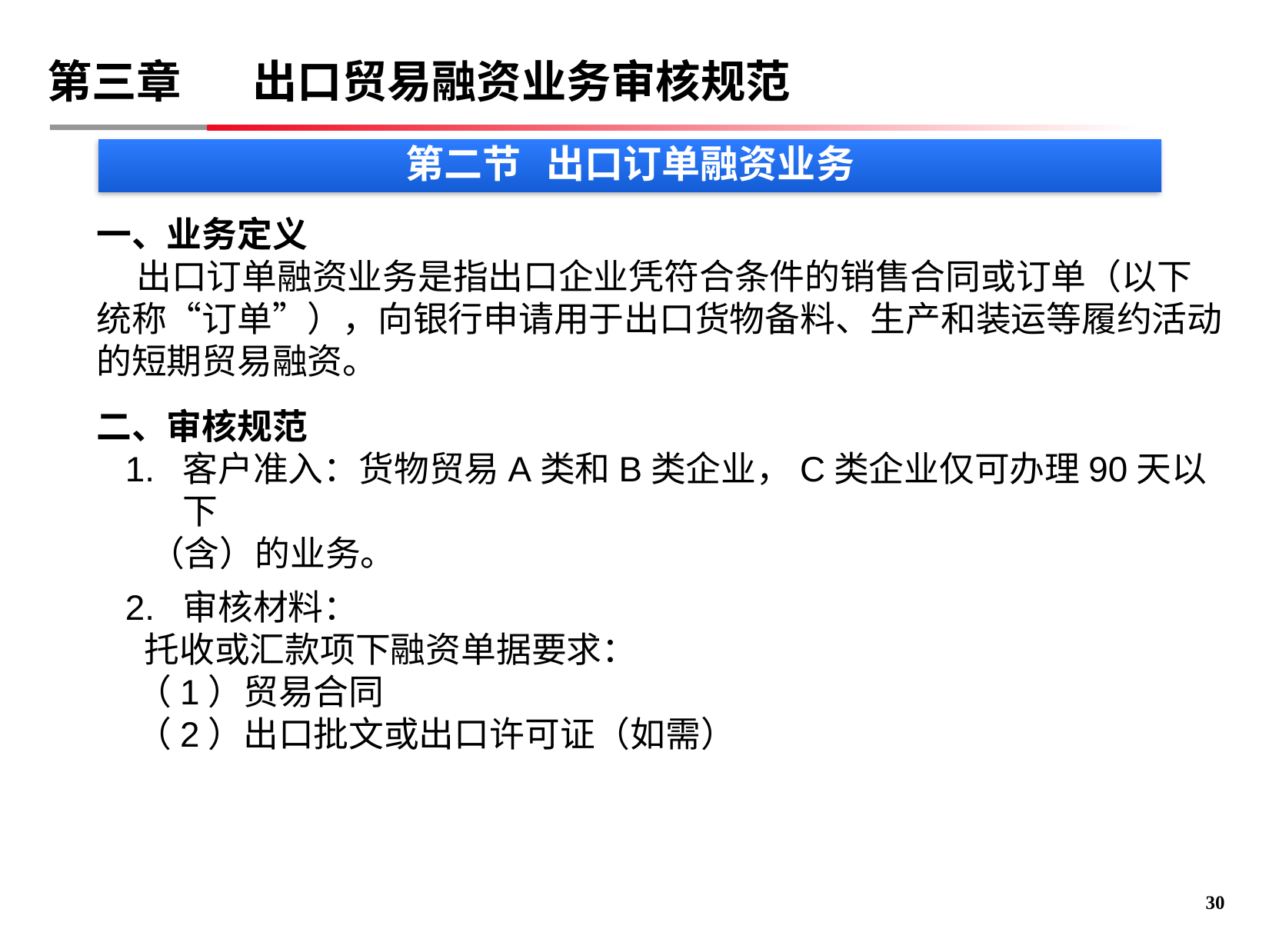

第三章       出口贸易融资业务审核规范
第二节   出口订单融资业务
一、业务定义
    出口订单融资业务是指出口企业凭符合条件的销售合同或订单（以下统称“订单”），向银行申请用于出口货物备料、生产和装运等履约活动的短期贸易融资。
二、审核规范
客户准入：货物贸易A类和B类企业，C类企业仅可办理90天以下
  （含）的业务。

审核材料：
     托收或汇款项下融资单据要求：
    （1）贸易合同
    （2）出口批文或出口许可证（如需）
30